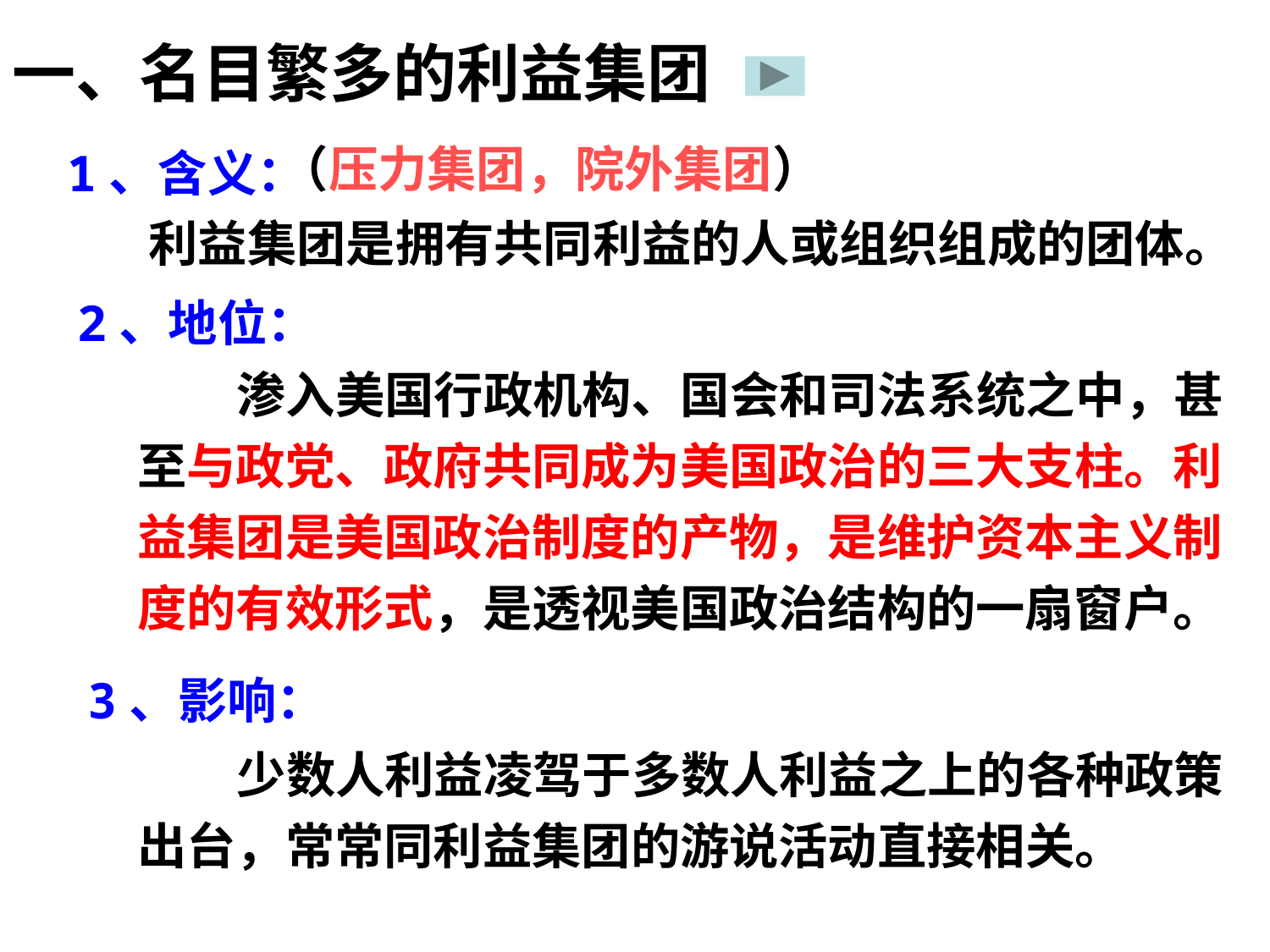

一、名目繁多的利益集团

（压力集团，院外集团）
1、含义：
利益集团是拥有共同利益的人或组织组成的团体。
2、地位：
渗入美国行政机构、国会和司法系统之中，甚至与政党、政府共同成为美国政治的三大支柱。利益集团是美国政治制度的产物，是维护资本主义制度的有效形式，是透视美国政治结构的一扇窗户。
3、影响：
少数人利益凌驾于多数人利益之上的各种政策出台，常常同利益集团的游说活动直接相关。